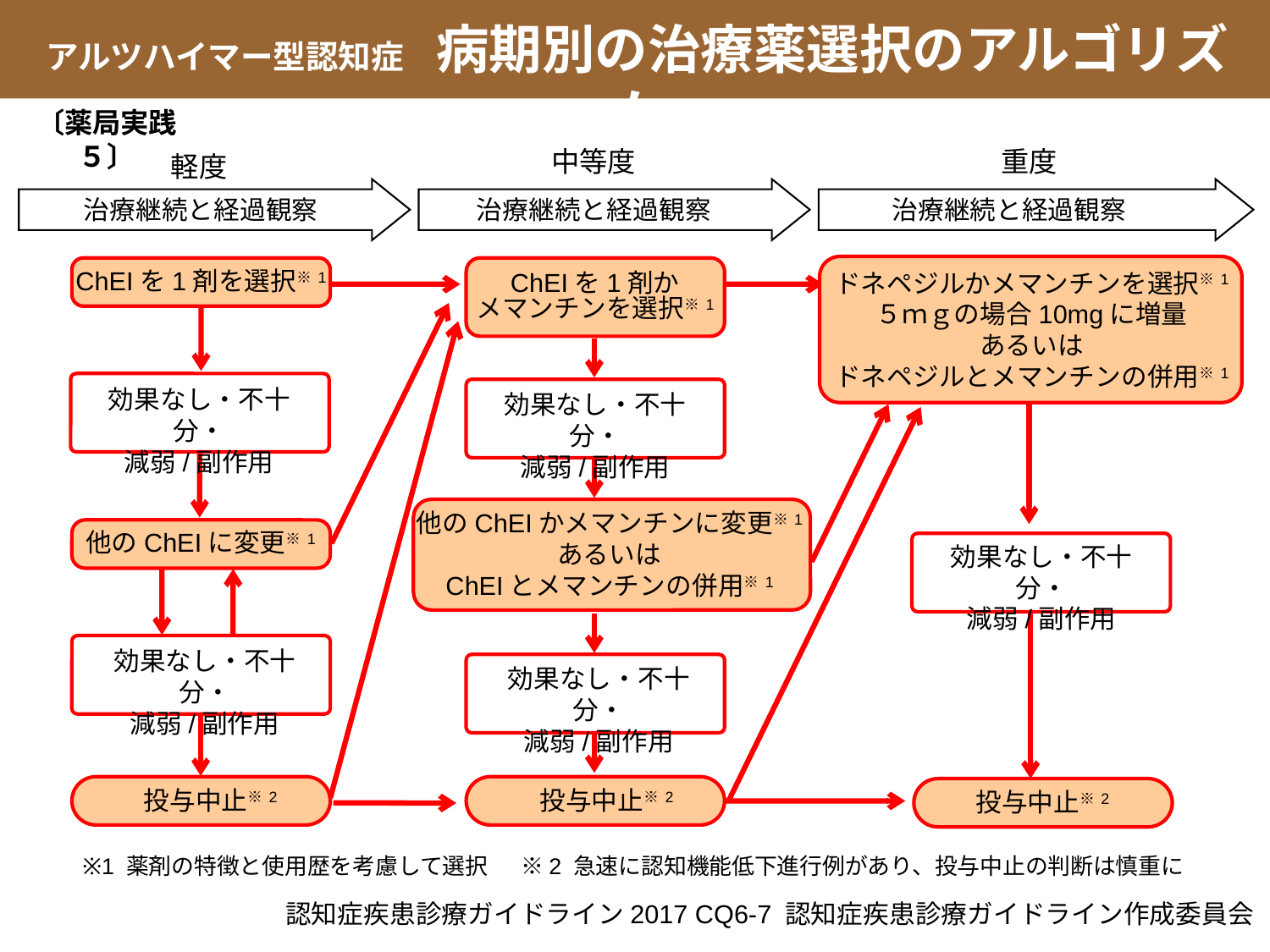

アルツハイマー型認知症　病期別の治療薬選択のアルゴリズム
〔薬局実践５〕
中等度

治療継続と経過観察

ChEIを1剤か
メマンチンを選択※1

効果なし・不十分・
減弱/副作用

他のChEIかメマンチンに変更※1
あるいは
ChEIとメマンチンの併用※1

効果なし・不十分・
減弱/副作用

投与中止※2
重度

治療継続と経過観察

ドネペジルかメマンチンを選択※1
５ｍｇの場合10mgに増量
あるいは
ドネペジルとメマンチンの併用※1

効果なし・不十分・
減弱/副作用

投与中止※2
軽度

治療継続と経過観察

ChEIを1剤を選択※1

効果なし・不十分・
減弱/副作用

他のChEIに変更※1

効果なし・不十分・
減弱/副作用

投与中止※2
※1 薬剤の特徴と使用歴を考慮して選択　  ※2 急速に認知機能低下進行例があり、投与中止の判断は慎重に
認知症疾患診療ガイドライン2017 CQ6‐7 認知症疾患診療ガイドライン作成委員会